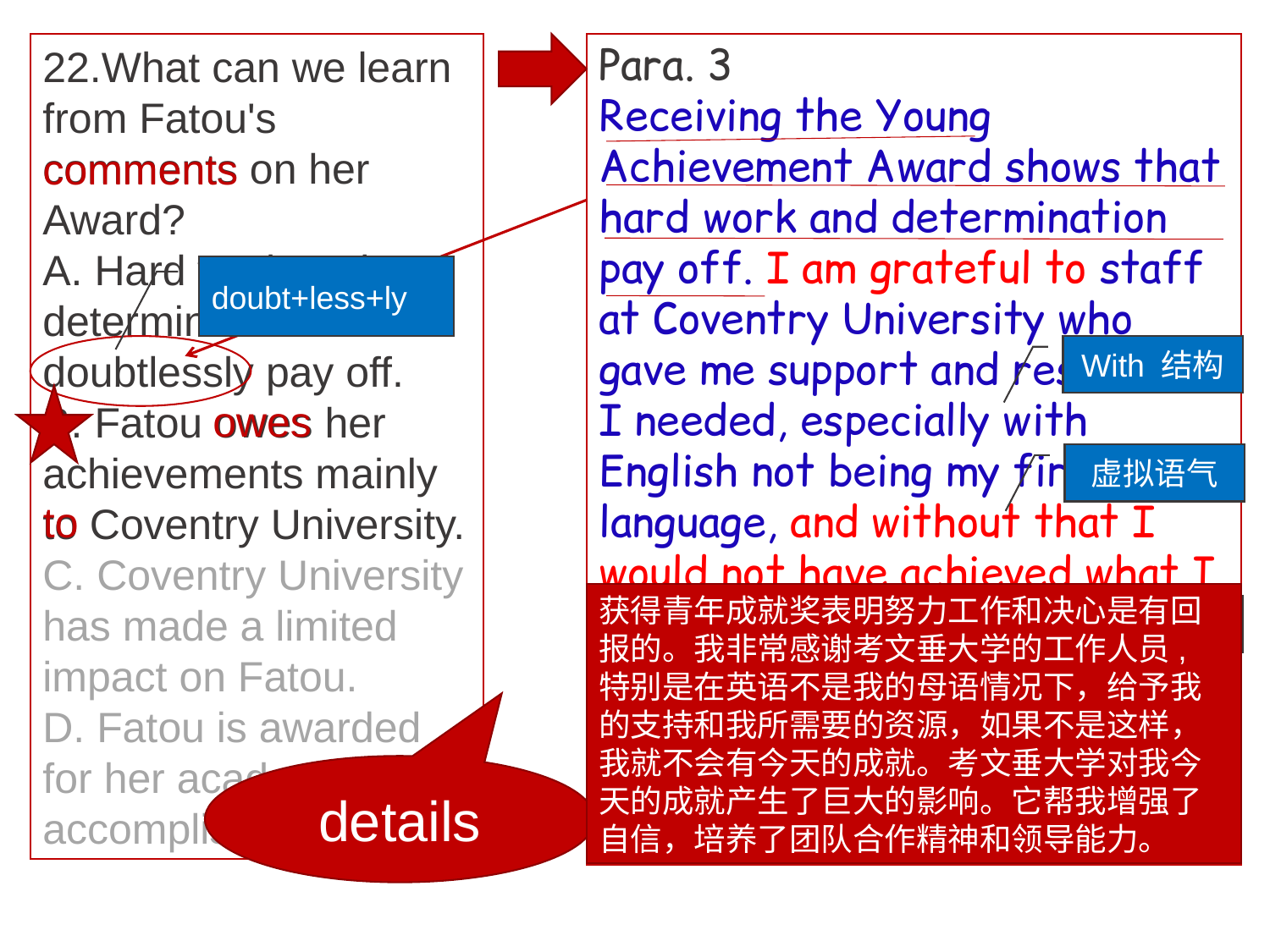

Para. 3
Receiving the Young Achievement Award shows that hard work and determination pay off. I am grateful to staff at Coventry University who gave me support and resources I needed, especially with English not being my first language, and without that I would not have achieved what I have. Coventry University has made a big impact on what I am today. It has helped me grow in confidence, develop team work and leadership skills.

22.What can we learn from Fatou's comments on her Award?
A. Hard work and determination will doubtlessly pay off.
B. Fatou owes her achievements mainly to Coventry University.
C. Coventry University has made a limited impact on Fatou.
D. Fatou is awarded for her academic accomplishments.
comments
doubt+less+ly

With 结构

owes
虚拟语气
to
获得青年成就奖表明努力工作和决心是有回报的。我非常感谢考文垂大学的工作人员, 特别是在英语不是我的母语情况下，给予我的支持和我所需要的资源，如果不是这样，我就不会有今天的成就。考文垂大学对我今天的成就产生了巨大的影响。它帮我增强了自信，培养了团队合作精神和领导能力。
名词性从句
details